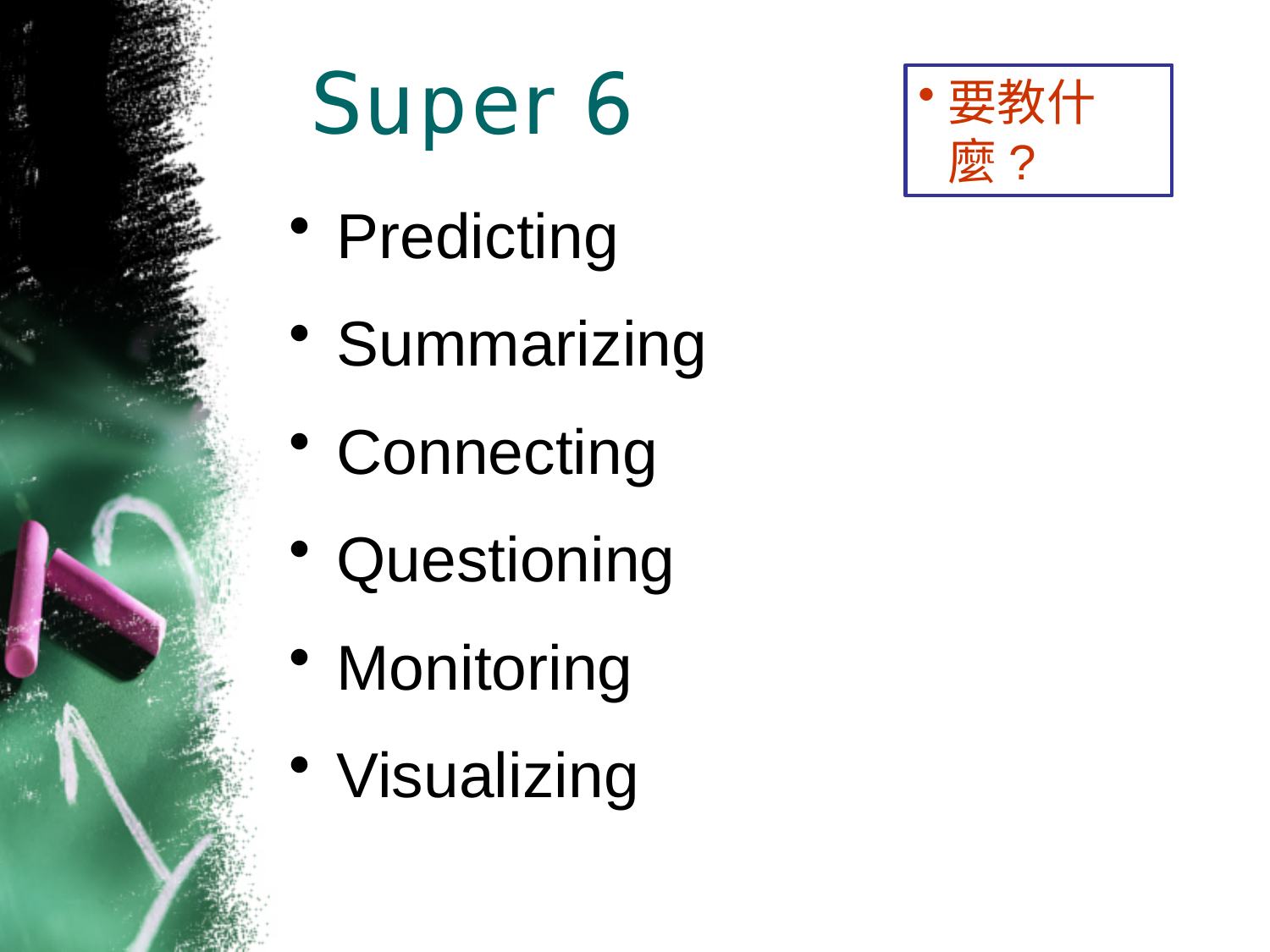

# Super 6
要教什麼?
Predicting
Summarizing
Connecting
Questioning
Monitoring
Visualizing